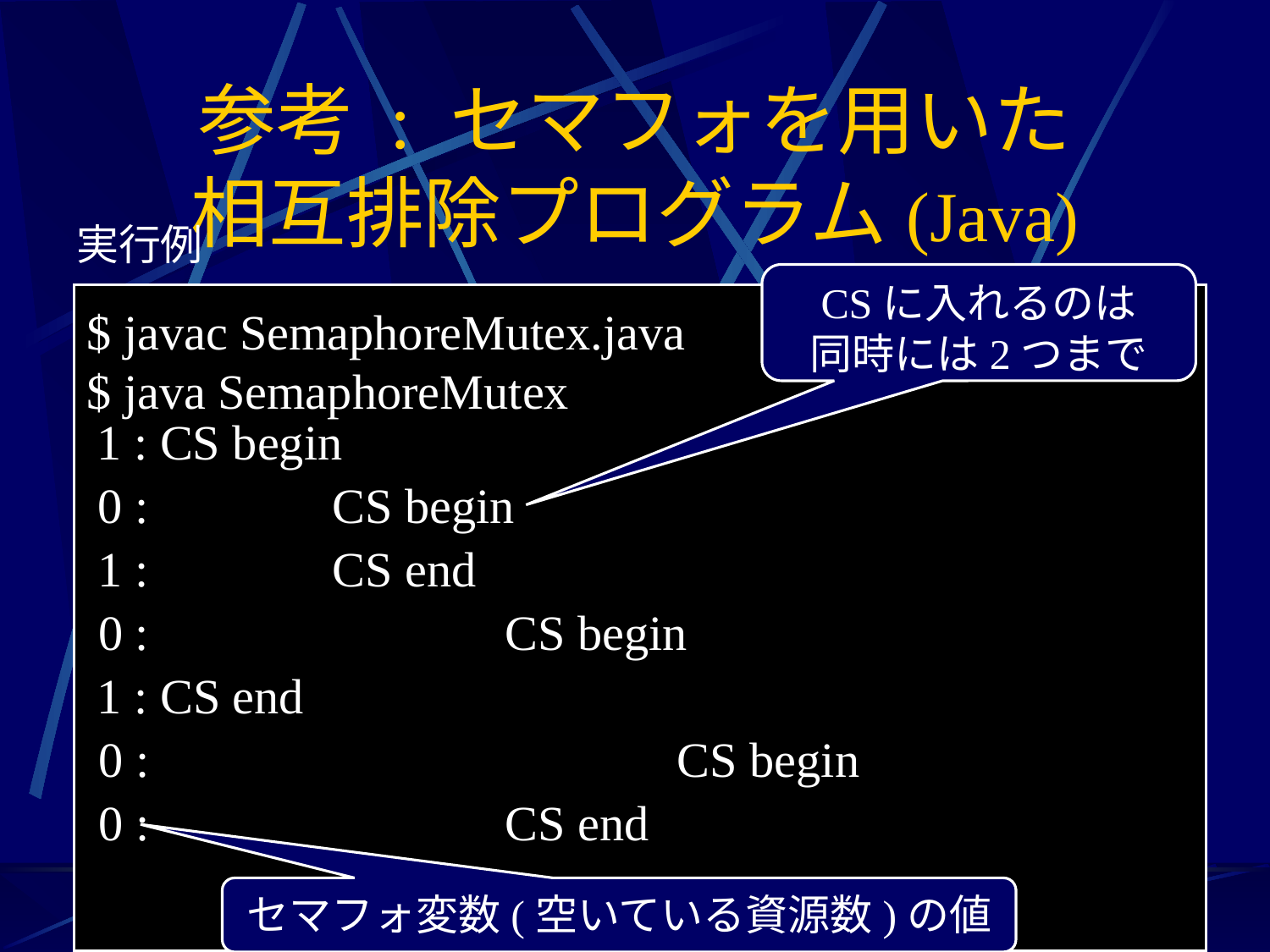

# 参考 : セマフォを用いた 相互排除プログラム(Java)
実行例
CSに入れるのは
同時には2つまで
$ javac SemaphoreMutex.java
$ java SemaphoreMutex

1 : CS begin
0 :               CS begin
1 :               CS end
0 :                             CS begin
1 : CS end
0 :                                           CS begin
0 :                             CS end
セマフォ変数(空いている資源数)の値